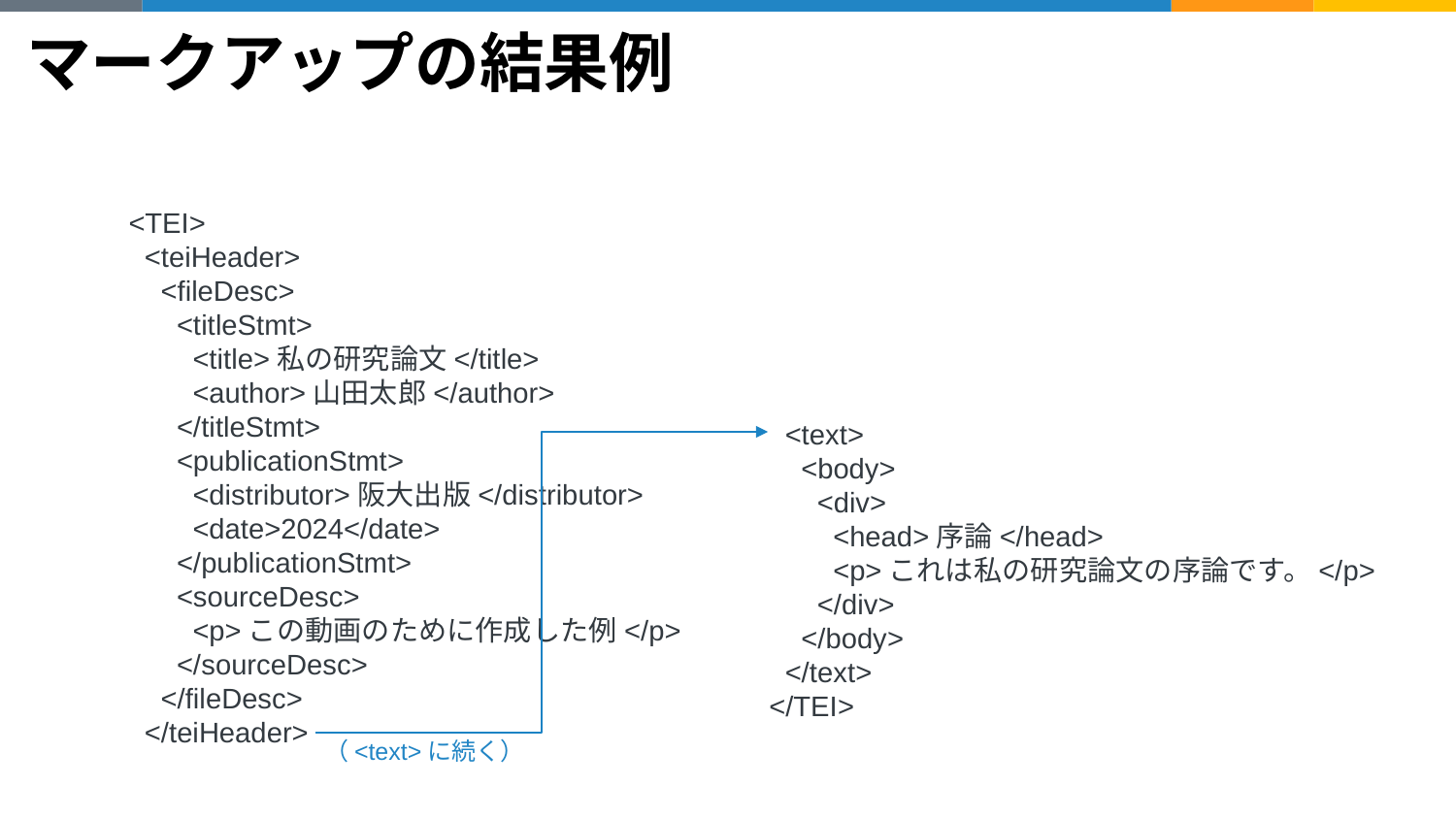

マークアップの結果例
<TEI>
  <teiHeader>
    <fileDesc>
      <titleStmt>
        <title>私の研究論文</title>
        <author>山田太郎</author>
      </titleStmt>
      <publicationStmt>
        <distributor>阪大出版</distributor>
        <date>2024</date>
      </publicationStmt>
      <sourceDesc>
        <p>この動画のために作成した例</p>
      </sourceDesc>
    </fileDesc>
  </teiHeader>
  <text>
    <body>
      <div>
        <head>序論</head>
        <p>これは私の研究論文の序論です。</p>
      </div>
    </body>
  </text>
</TEI>
（<text>に続く）